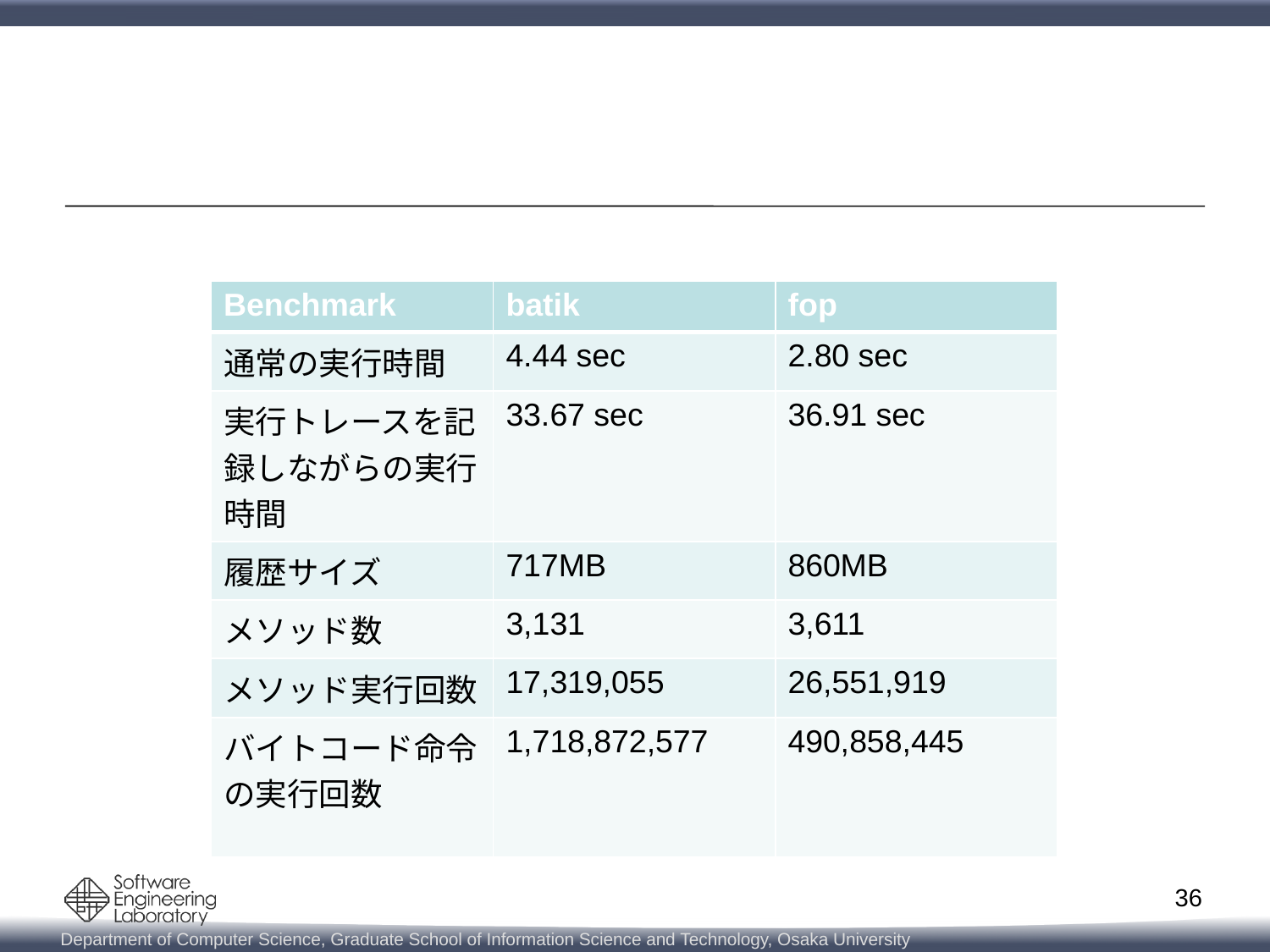

#

| Benchmark | batik | fop |
| --- | --- | --- |
| 通常の実行時間 | 4.44 sec | 2.80 sec |
| 実行トレースを記録しながらの実行時間 | 33.67 sec | 36.91 sec |
| 履歴サイズ | 717MB | 860MB |
| メソッド数 | 3,131 | 3,611 |
| メソッド実行回数 | 17,319,055 | 26,551,919 |
| バイトコード命令の実行回数 | 1,718,872,577 | 490,858,445 |
36